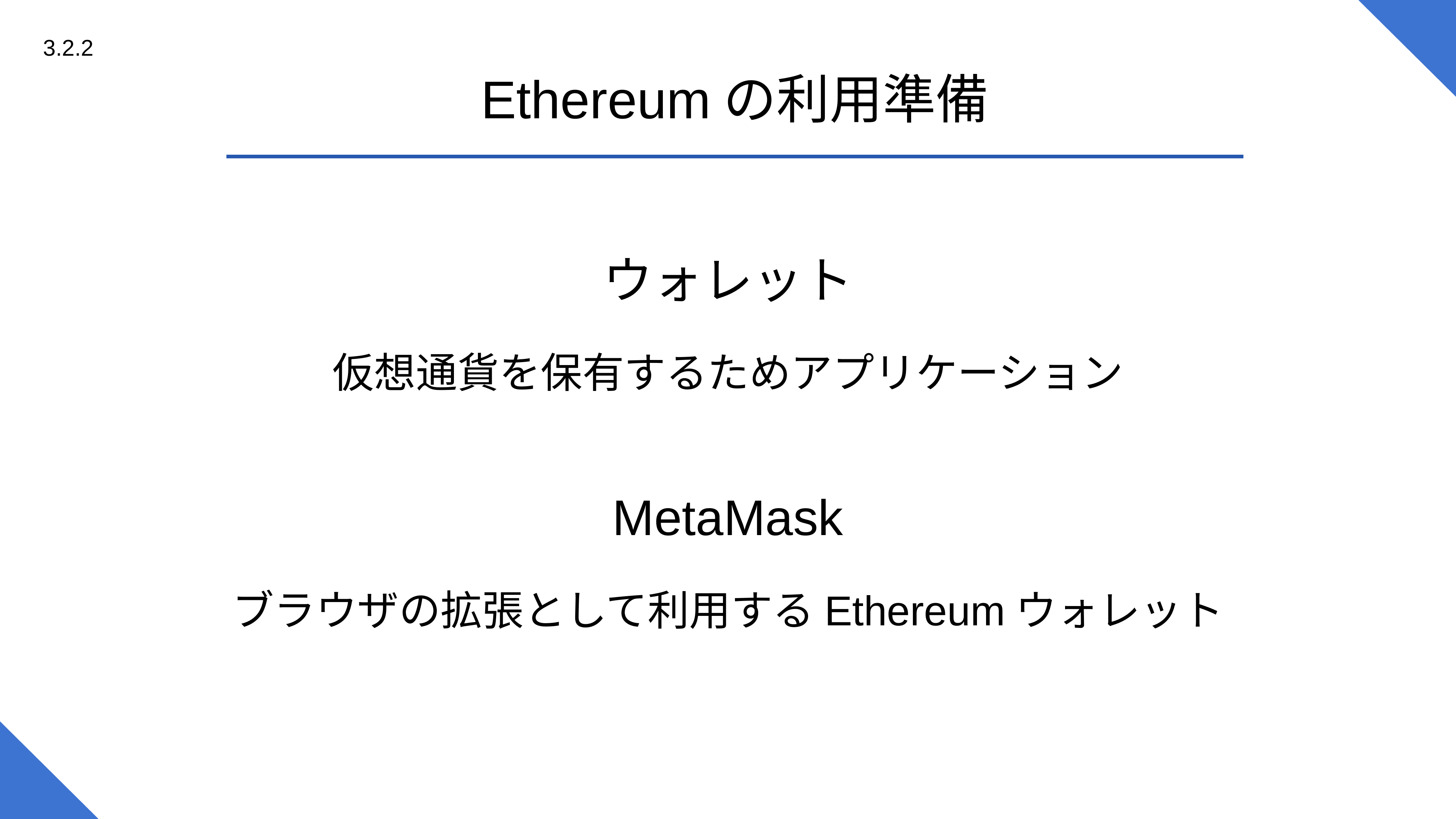

3.2.2
Ethereumの利用準備
ウォレット
仮想通貨を保有するためアプリケーション
MetaMask
ブラウザの拡張として利用するEthereumウォレット
53